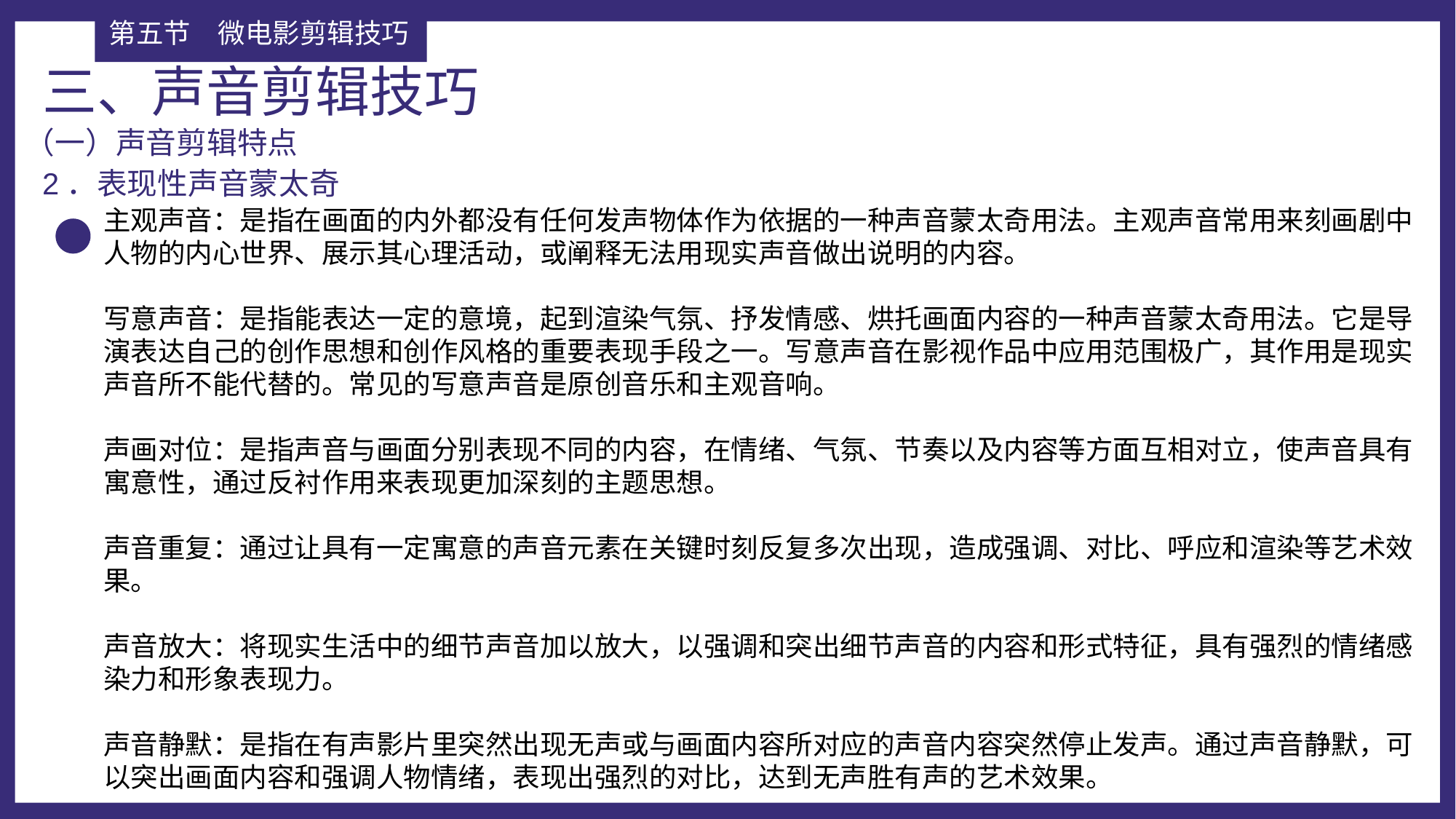

第五节	微电影剪辑技巧
三、声音剪辑技巧
（一）声音剪辑特点
2．表现性声音蒙太奇
主观声音：是指在画面的内外都没有任何发声物体作为依据的一种声音蒙太奇用法。主观声音常用来刻画剧中人物的内心世界、展示其心理活动，或阐释无法用现实声音做出说明的内容。

写意声音：是指能表达一定的意境，起到渲染气氛、抒发情感、烘托画面内容的一种声音蒙太奇用法。它是导演表达自己的创作思想和创作风格的重要表现手段之一。写意声音在影视作品中应用范围极广，其作用是现实声音所不能代替的。常见的写意声音是原创音乐和主观音响。

声画对位：是指声音与画面分别表现不同的内容，在情绪、气氛、节奏以及内容等方面互相对立，使声音具有寓意性，通过反衬作用来表现更加深刻的主题思想。

声音重复：通过让具有一定寓意的声音元素在关键时刻反复多次出现，造成强调、对比、呼应和渲染等艺术效果。

声音放大：将现实生活中的细节声音加以放大，以强调和突出细节声音的内容和形式特征，具有强烈的情绪感染力和形象表现力。

声音静默：是指在有声影片里突然出现无声或与画面内容所对应的声音内容突然停止发声。通过声音静默，可以突出画面内容和强调人物情绪，表现出强烈的对比，达到无声胜有声的艺术效果。